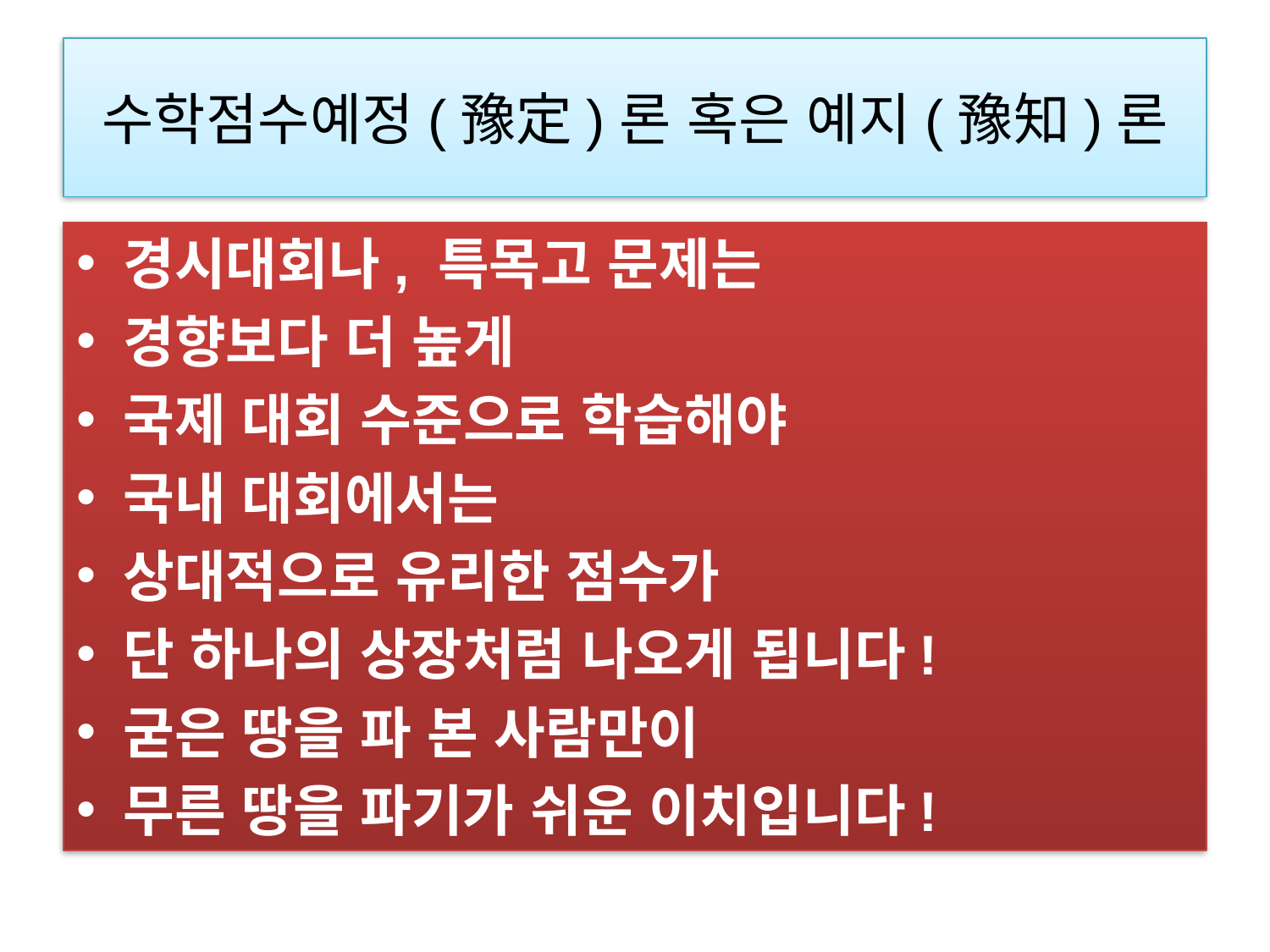

# 수학점수예정(豫定)론 혹은 예지(豫知)론
경시대회나, 특목고 문제는
경향보다 더 높게
국제 대회 수준으로 학습해야
국내 대회에서는
상대적으로 유리한 점수가
단 하나의 상장처럼 나오게 됩니다!
굳은 땅을 파 본 사람만이
무른 땅을 파기가 쉬운 이치입니다!